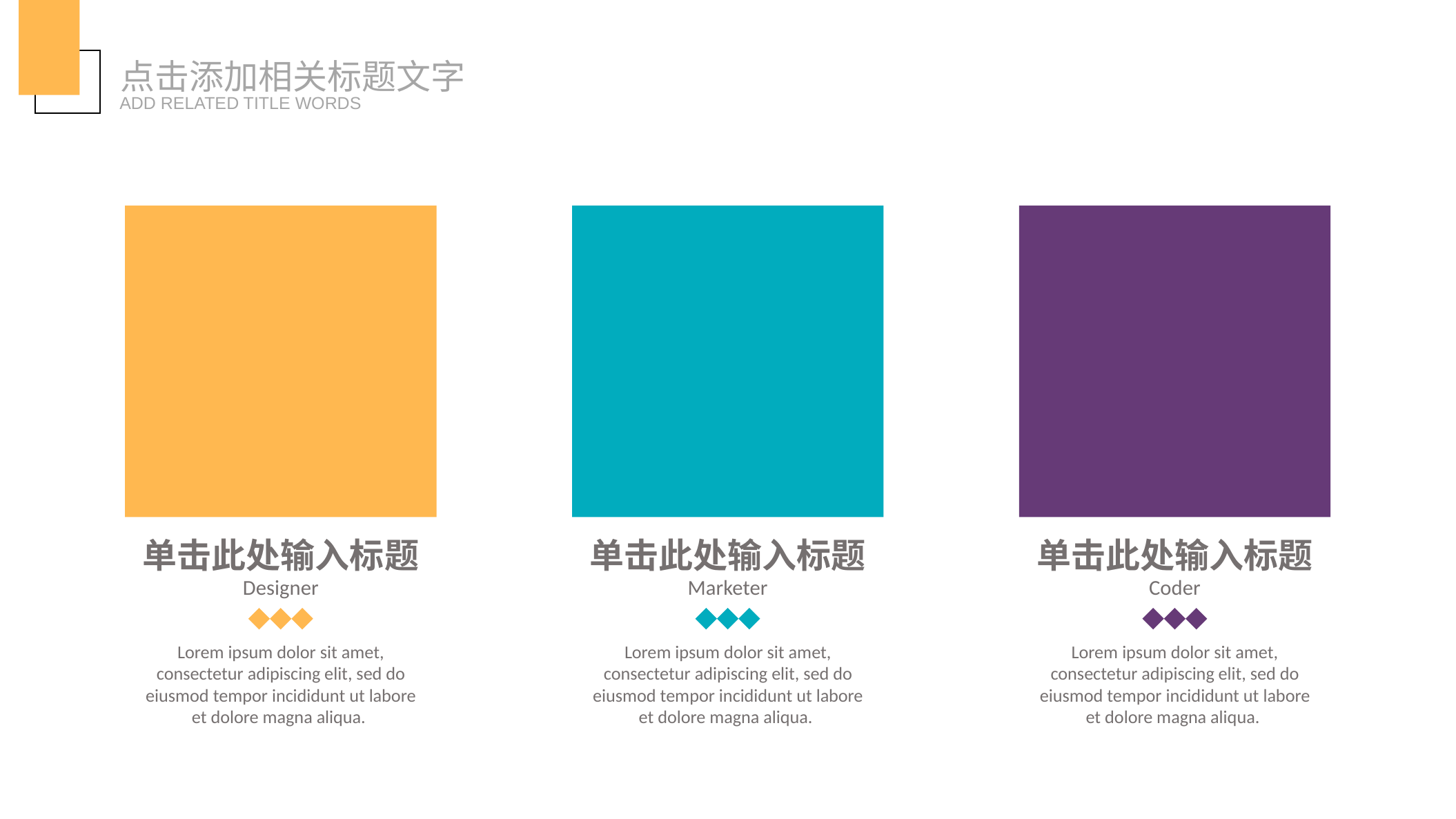

点击添加相关标题文字
ADD RELATED TITLE WORDS

单击此处输入标题
单击此处输入标题
单击此处输入标题
Designer
Marketer
Coder

Lorem ipsum dolor sit amet, consectetur adipiscing elit, sed do eiusmod tempor incididunt ut labore et dolore magna aliqua.
Lorem ipsum dolor sit amet, consectetur adipiscing elit, sed do eiusmod tempor incididunt ut labore et dolore magna aliqua.
Lorem ipsum dolor sit amet, consectetur adipiscing elit, sed do eiusmod tempor incididunt ut labore et dolore magna aliqua.